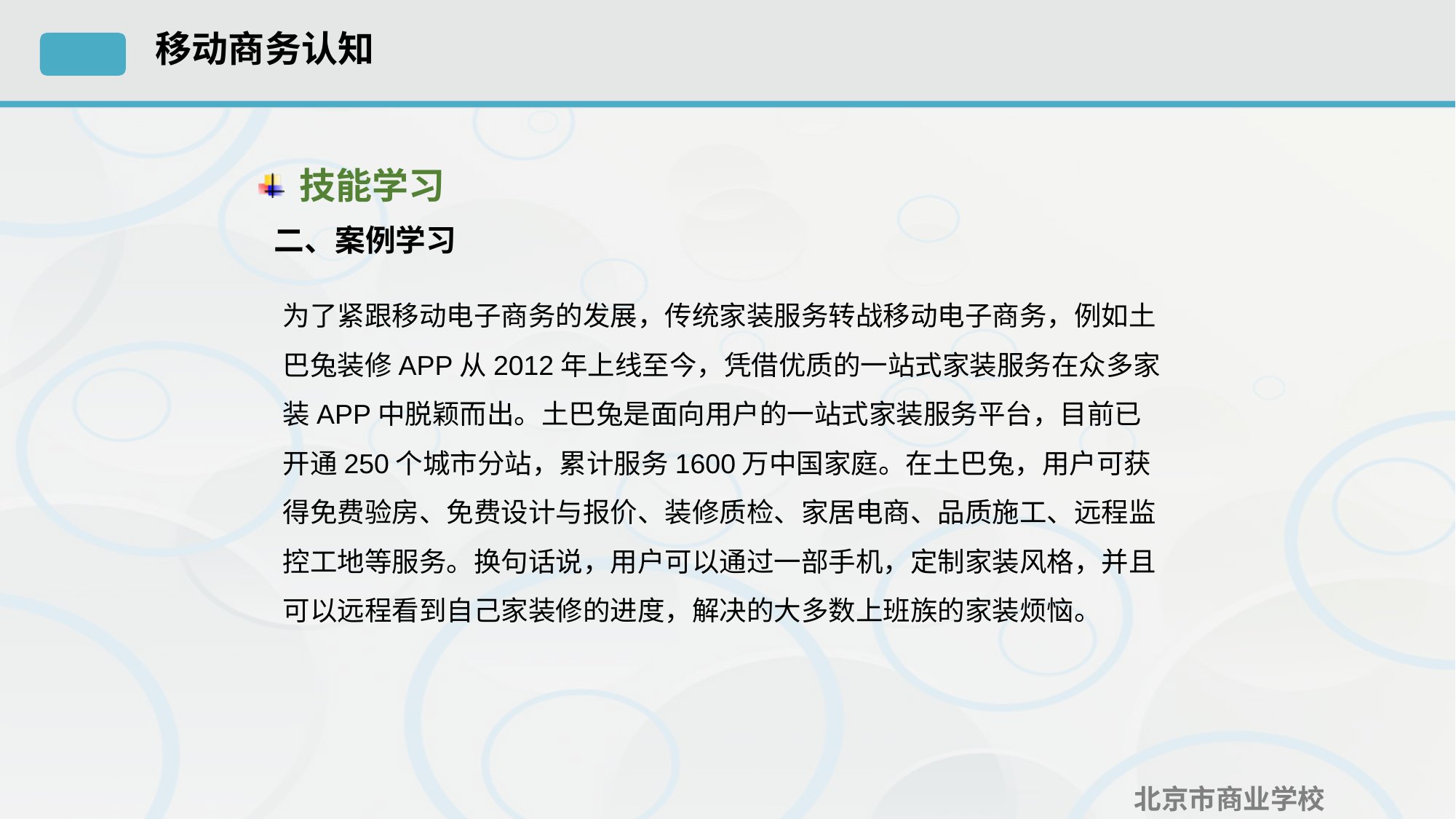

技能学习
二、案例学习
为了紧跟移动电子商务的发展，传统家装服务转战移动电子商务，例如土巴兔装修APP从2012年上线至今，凭借优质的一站式家装服务在众多家装APP中脱颖而出。土巴兔是面向用户的一站式家装服务平台，目前已开通250个城市分站，累计服务1600万中国家庭。在土巴兔，用户可获得免费验房、免费设计与报价、装修质检、家居电商、品质施工、远程监控工地等服务。换句话说，用户可以通过一部手机，定制家装风格，并且可以远程看到自己家装修的进度，解决的大多数上班族的家装烦恼。